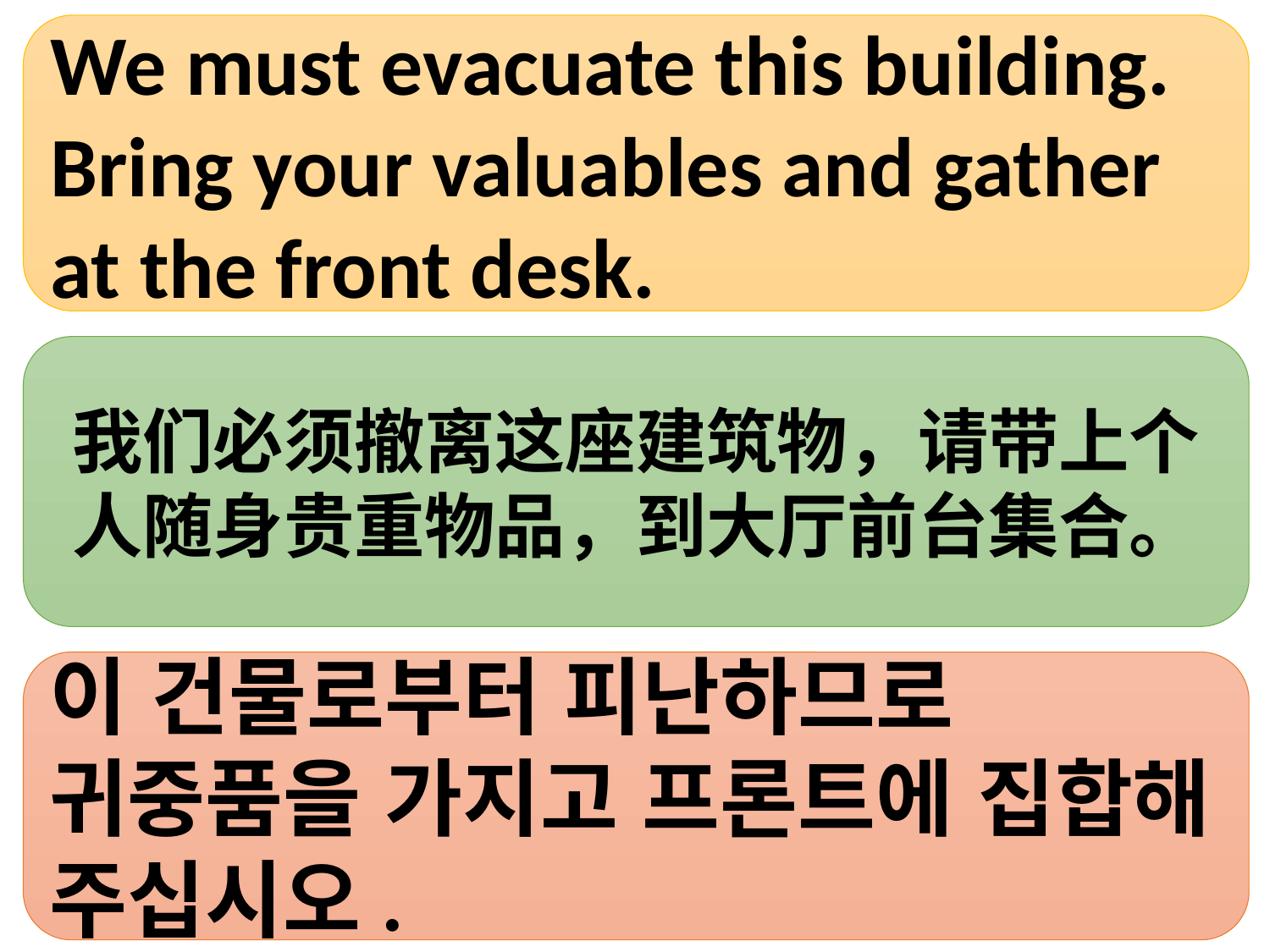

We must evacuate this building. Bring your valuables and gather at the front desk.
我们必须撤离这座建筑物，请带上个人随身贵重物品，到大厅前台集合。
이 건물로부터 피난하므로 귀중품을 가지고 프론트에 집합해 주십시오.